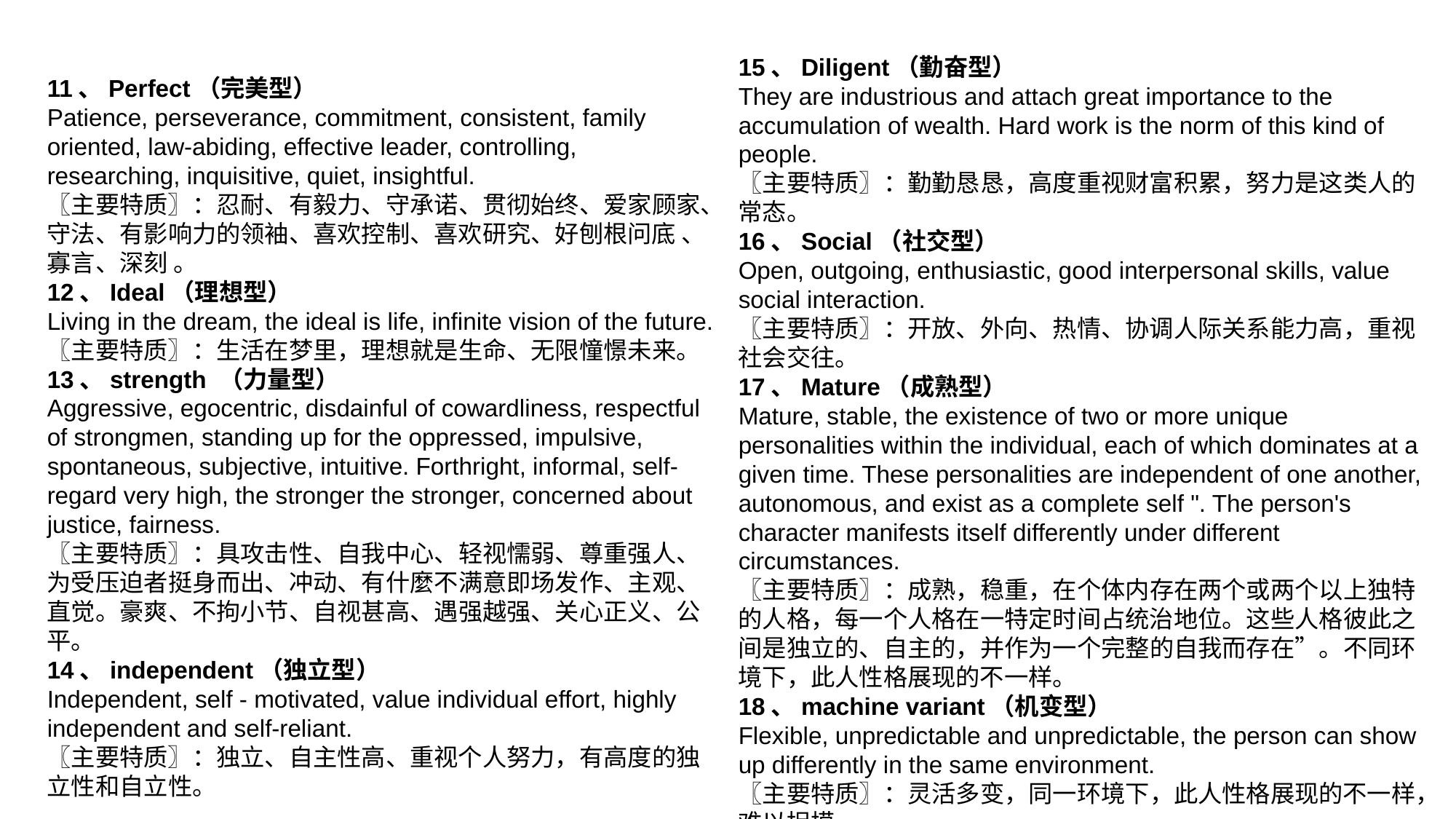

15、Diligent（勤奋型）
They are industrious and attach great importance to the accumulation of wealth. Hard work is the norm of this kind of people.
〖主要特质〗：勤勤恳恳，高度重视财富积累，努力是这类人的常态。
16、Social（社交型）
Open, outgoing, enthusiastic, good interpersonal skills, value social interaction.
〖主要特质〗：开放、外向、热情、协调人际关系能力高，重视社会交往。
17、Mature（成熟型）
Mature, stable, the existence of two or more unique personalities within the individual, each of which dominates at a given time. These personalities are independent of one another, autonomous, and exist as a complete self ". The person's character manifests itself differently under different circumstances.
〖主要特质〗：成熟，稳重，在个体内存在两个或两个以上独特的人格，每一个人格在一特定时间占统治地位。这些人格彼此之间是独立的、自主的，并作为一个完整的自我而存在”。不同环境下，此人性格展现的不一样。
18、machine variant（机变型）
Flexible, unpredictable and unpredictable, the person can show up differently in the same environment.
〖主要特质〗：灵活多变，同一环境下，此人性格展现的不一样，难以捉摸。
11、Perfect（完美型）
Patience, perseverance, commitment, consistent, family oriented, law-abiding, effective leader, controlling, researching, inquisitive, quiet, insightful.
〖主要特质〗：忍耐、有毅力、守承诺、贯彻始终、爱家顾家、守法、有影响力的领袖、喜欢控制、喜欢研究、好刨根问底 、寡言、深刻 。
12、Ideal（理想型）
Living in the dream, the ideal is life, infinite vision of the future.
〖主要特质〗：生活在梦里，理想就是生命、无限憧憬未来。
13、strength （力量型）
Aggressive, egocentric, disdainful of cowardliness, respectful of strongmen, standing up for the oppressed, impulsive, spontaneous, subjective, intuitive. Forthright, informal, self-regard very high, the stronger the stronger, concerned about justice, fairness.
〖主要特质〗：具攻击性、自我中心、轻视懦弱、尊重强人、为受压迫者挺身而出、冲动、有什麼不满意即场发作、主观、直觉。豪爽、不拘小节、自视甚高、遇强越强、关心正义、公平。
14、independent（独立型）
Independent, self - motivated, value individual effort, highly independent and self-reliant.
〖主要特质〗：独立、自主性高、重视个人努力，有高度的独立性和自立性。